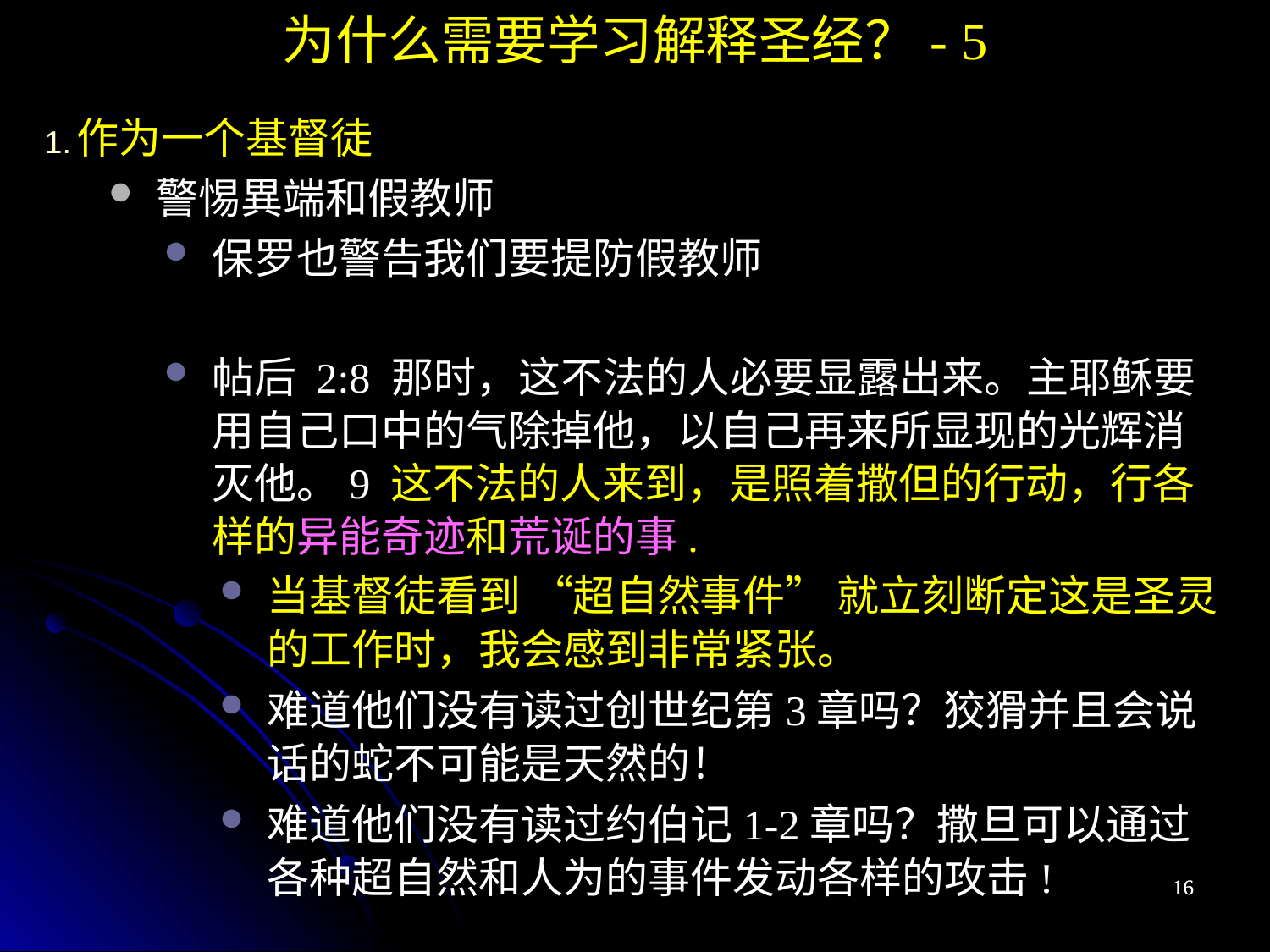

为什么需要学习解释圣经？- 5
作为一个基督徒
警惕異端和假教师
保罗也警告我们要提防假教师

帖后 2:8 那时，这不法的人必要显露出来。主耶稣要用自己口中的气除掉他，以自己再来所显现的光辉消灭他。9 这不法的人来到，是照着撒但的行动，行各样的异能奇迹和荒诞的事.
当基督徒看到 “超自然事件” 就立刻断定这是圣灵的工作时，我会感到非常紧张。
难道他们没有读过创世纪第3章吗？狡猾并且会说话的蛇不可能是天然的！
难道他们没有读过约伯记1-2章吗？撒旦可以通过各种超自然和人为的事件发动各样的攻击!

16
16